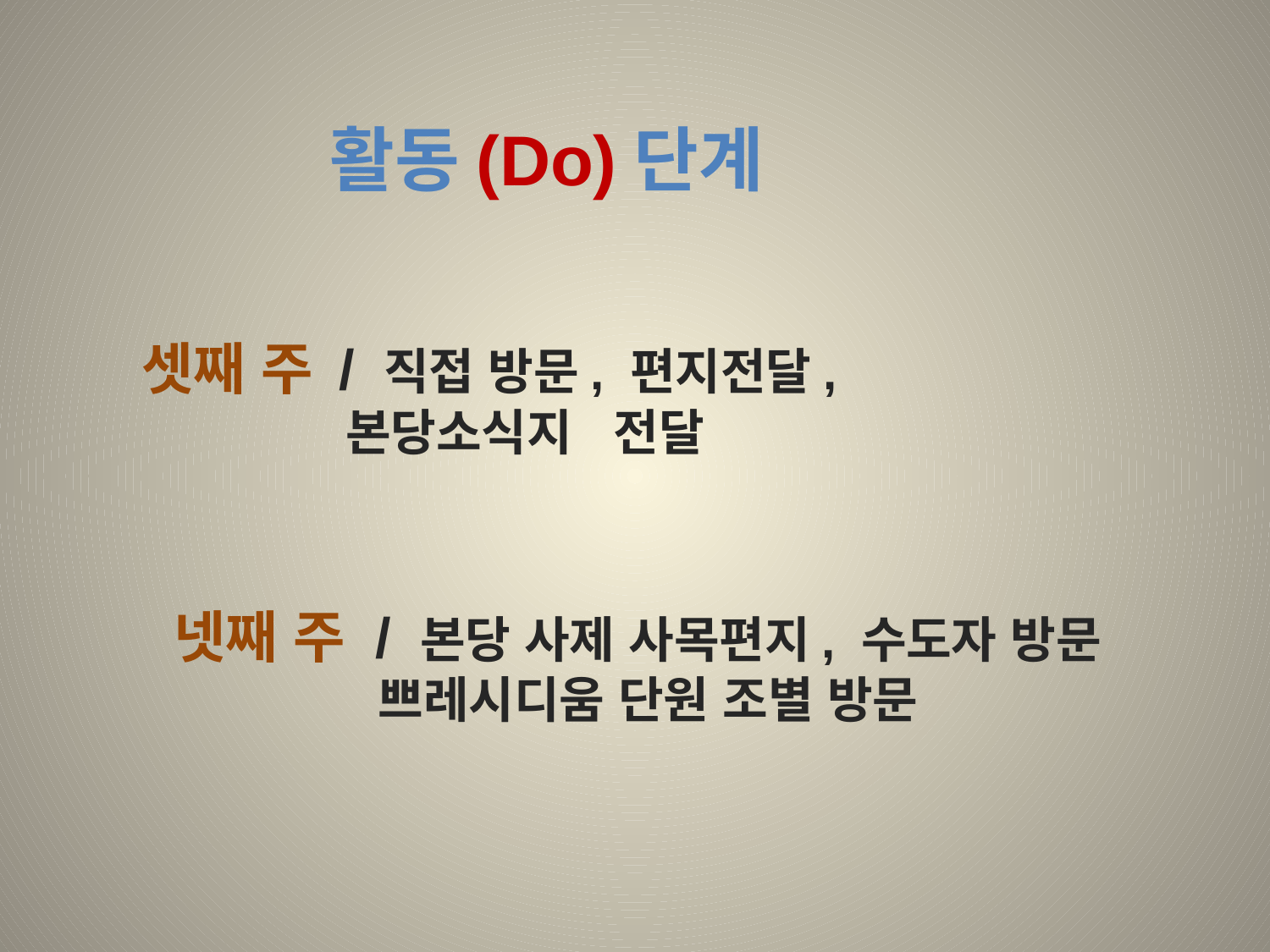

활동(Do)단계
셋째 주 / 직접 방문, 편지전달,
              본당소식지   전달
넷째 주 / 본당 사제 사목편지, 수도자 방문
              쁘레시디움 단원 조별 방문